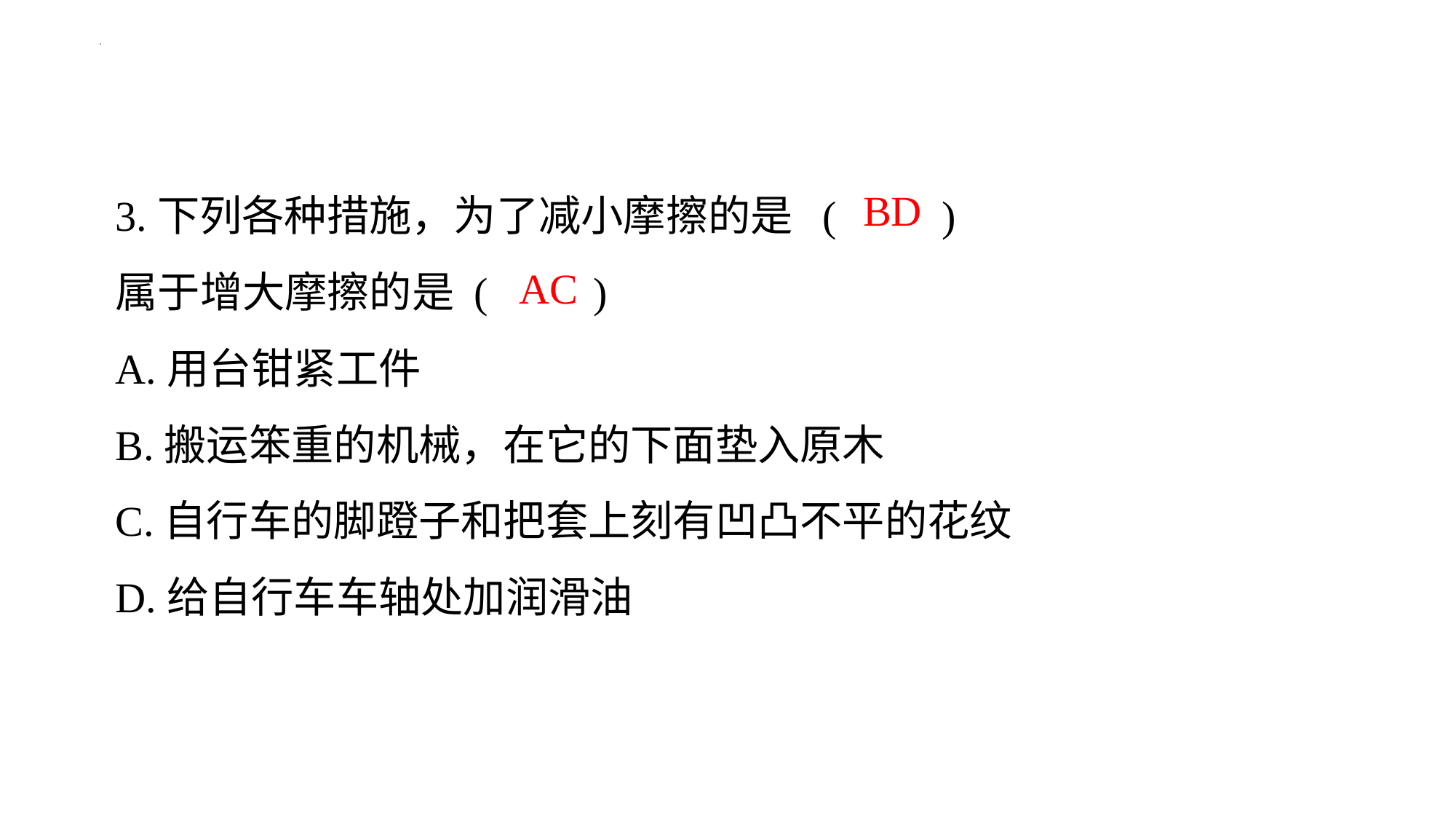

3.下列各种措施，为了减小摩擦的是  (          )
属于增大摩擦的是 (          )
A.用台钳紧工件
B.搬运笨重的机械，在它的下面垫入原木
C.自行车的脚蹬子和把套上刻有凹凸不平的花纹
D.给自行车车轴处加润滑油
BD
AC